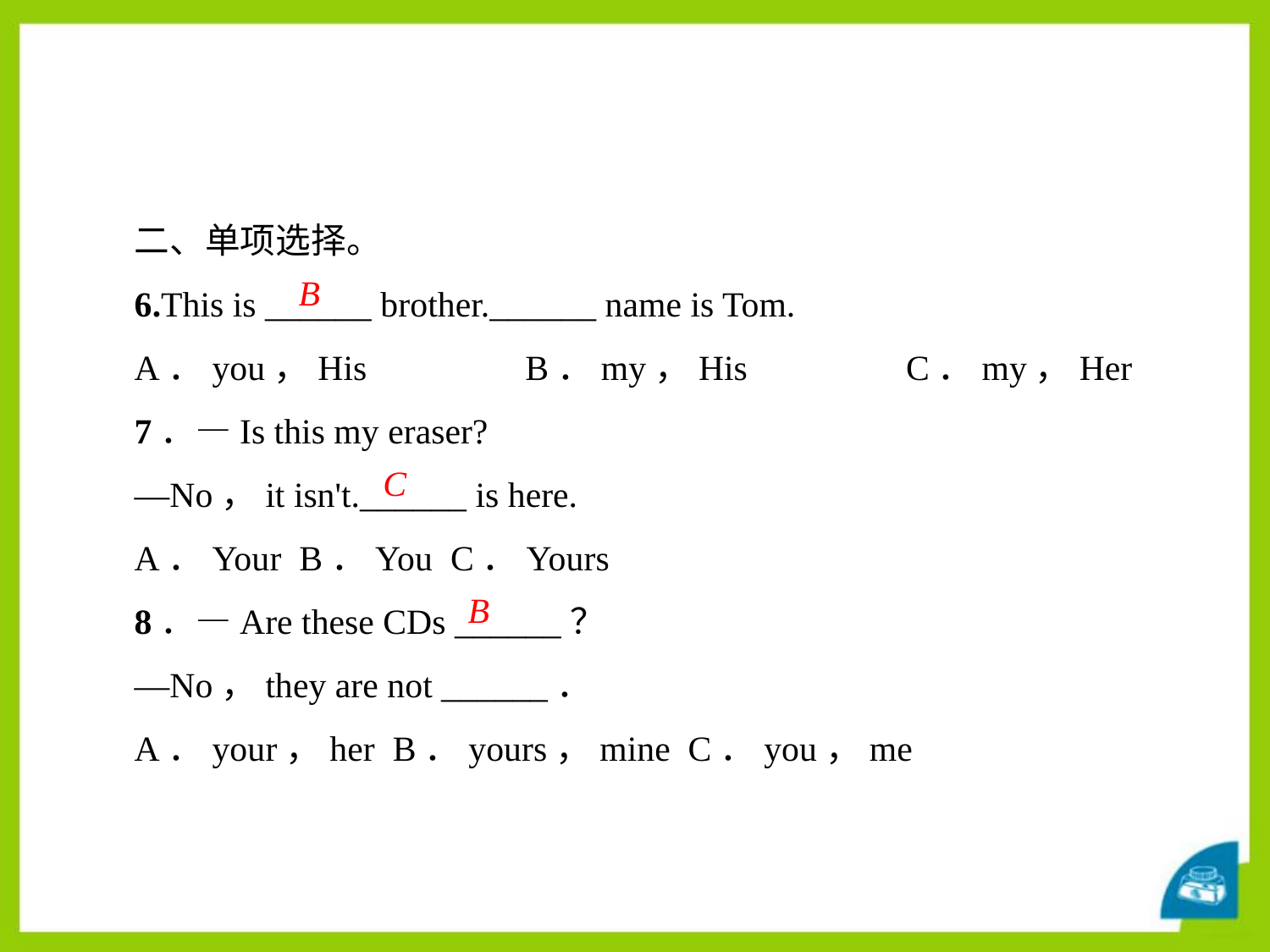

二、单项选择。
6.This is ______ brother.______ name is Tom.
A．you，His　　　　B．my，His　　　　C．my，Her
7．—Is this my eraser?
—No，it isn't.______ is here.
A．Your  B．You  C．Yours
8．—Are these CDs ______？
—No，they are not ______．
A．your，her  B．yours，mine  C．you，me
B
C
B